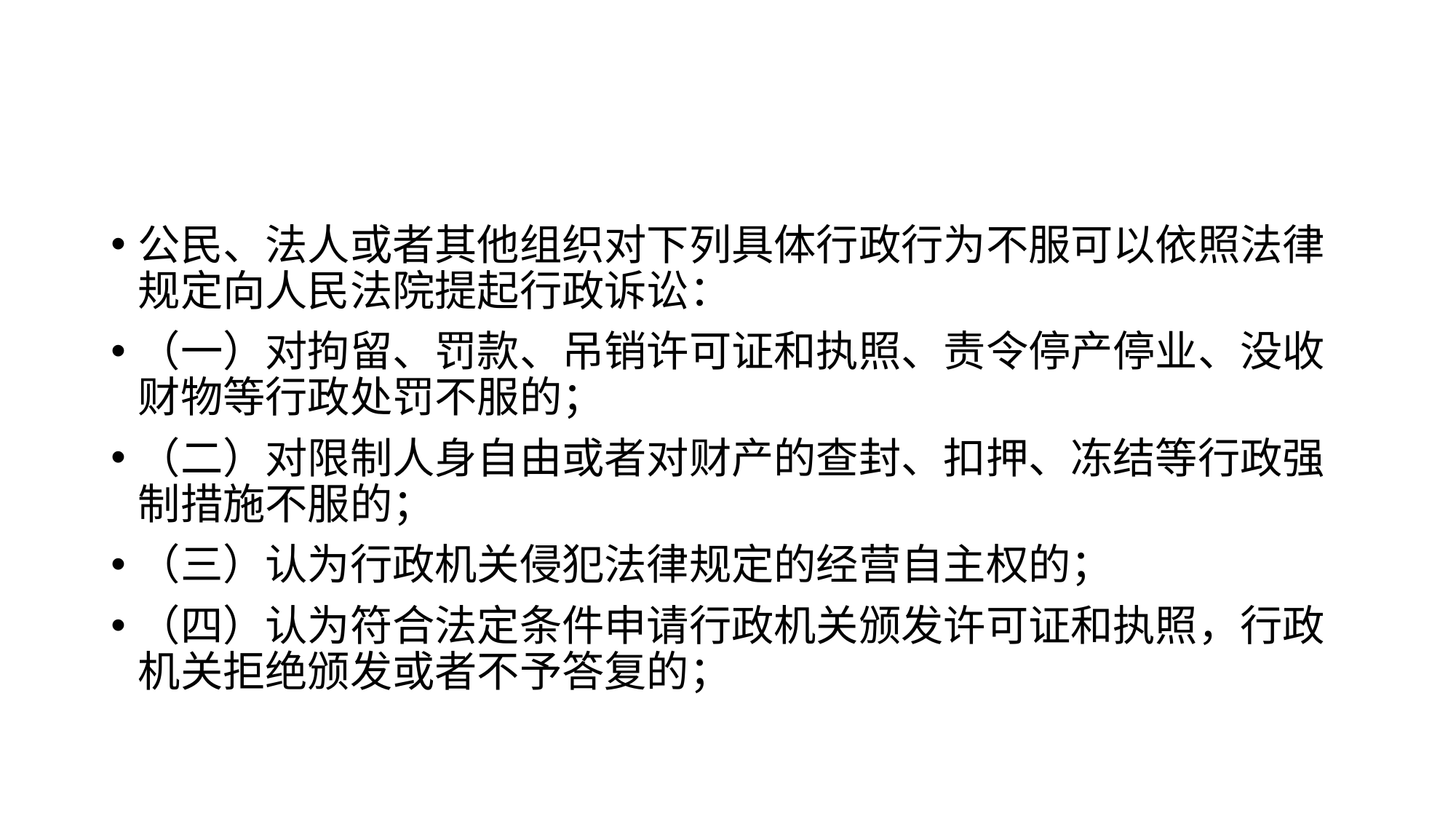

#
公民、法人或者其他组织对下列具体行政行为不服可以依照法律规定向人民法院提起行政诉讼：
（一）对拘留、罚款、吊销许可证和执照、责令停产停业、没收财物等行政处罚不服的；
（二）对限制人身自由或者对财产的查封、扣押、冻结等行政强制措施不服的；
（三）认为行政机关侵犯法律规定的经营自主权的；
（四）认为符合法定条件申请行政机关颁发许可证和执照，行政机关拒绝颁发或者不予答复的；